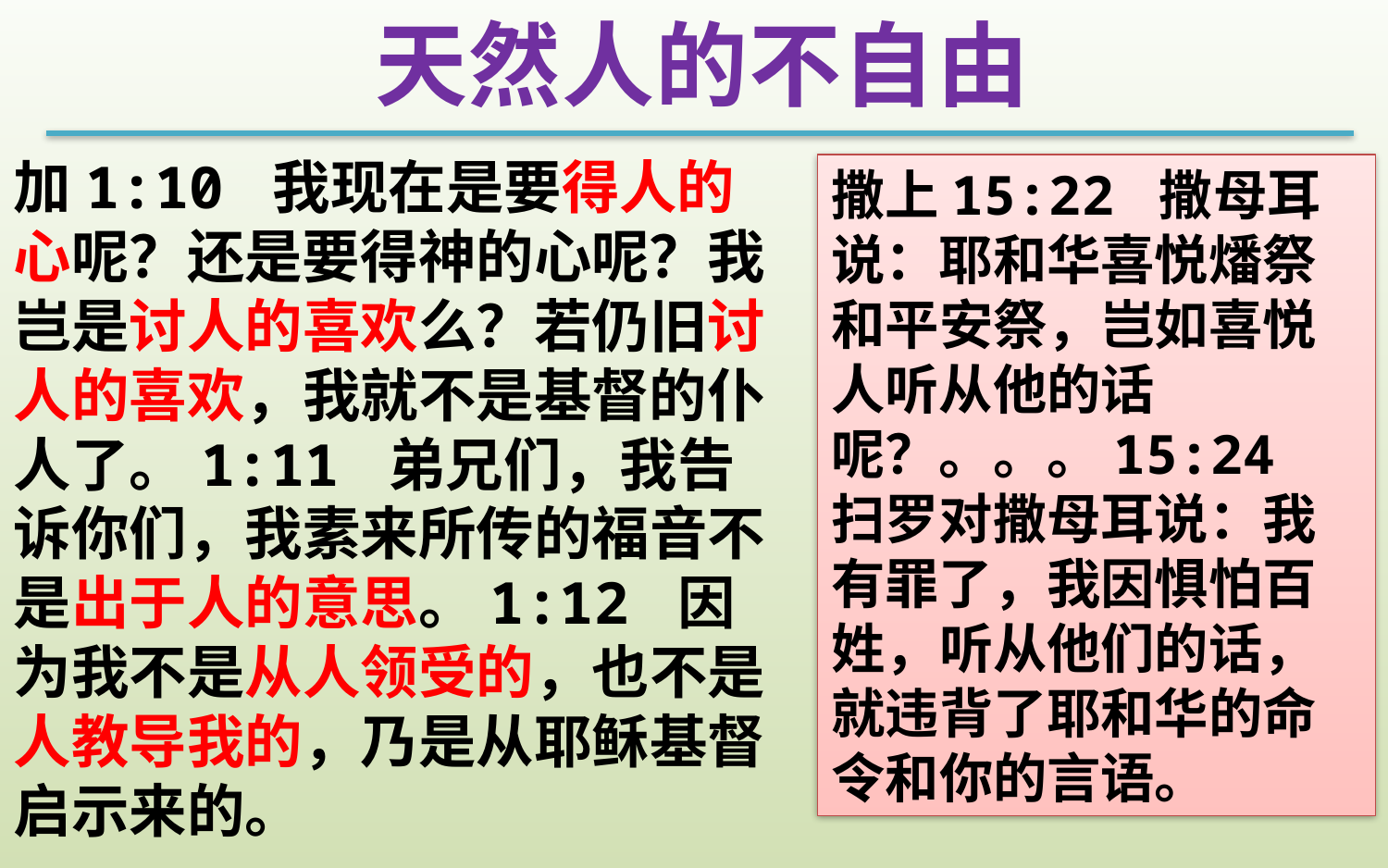

天然人的不自由
加1:10 我现在是要得人的心呢？还是要得神的心呢？我岂是讨人的喜欢么？若仍旧讨人的喜欢，我就不是基督的仆人了。1:11 弟兄们，我告诉你们，我素来所传的福音不是出于人的意思。1:12 因为我不是从人领受的，也不是人教导我的，乃是从耶稣基督启示来的。
撒上15:22 撒母耳说：耶和华喜悦燔祭和平安祭，岂如喜悦人听从他的话呢？。。。15:24 扫罗对撒母耳说：我有罪了，我因惧怕百姓，听从他们的话，就违背了耶和华的命令和你的言语。